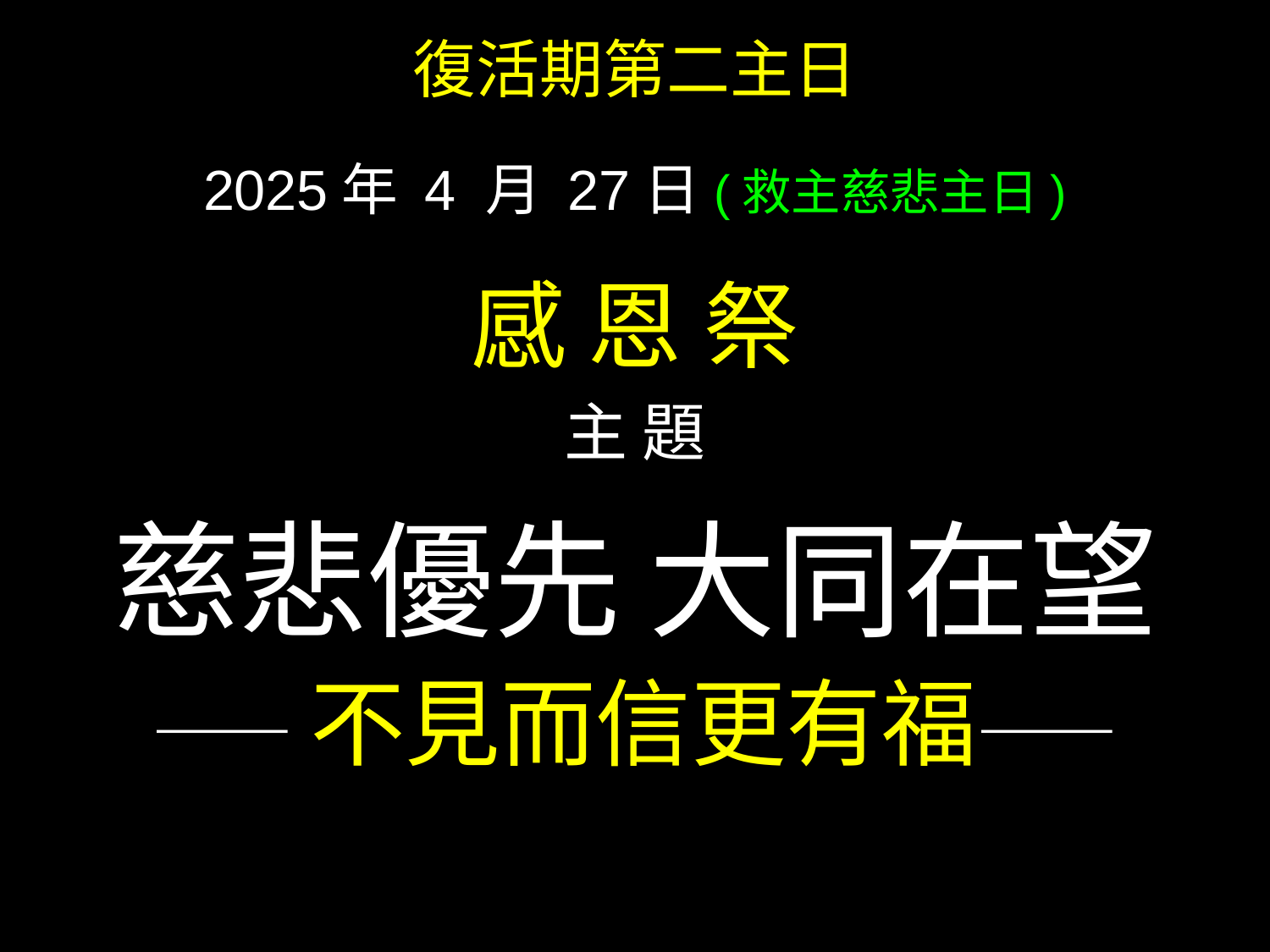

復活期第二主日

2025年 4 月 27日(救主慈悲主日)

感 恩 祭

主 題
慈悲優先 大同在望
——不見而信更有福——